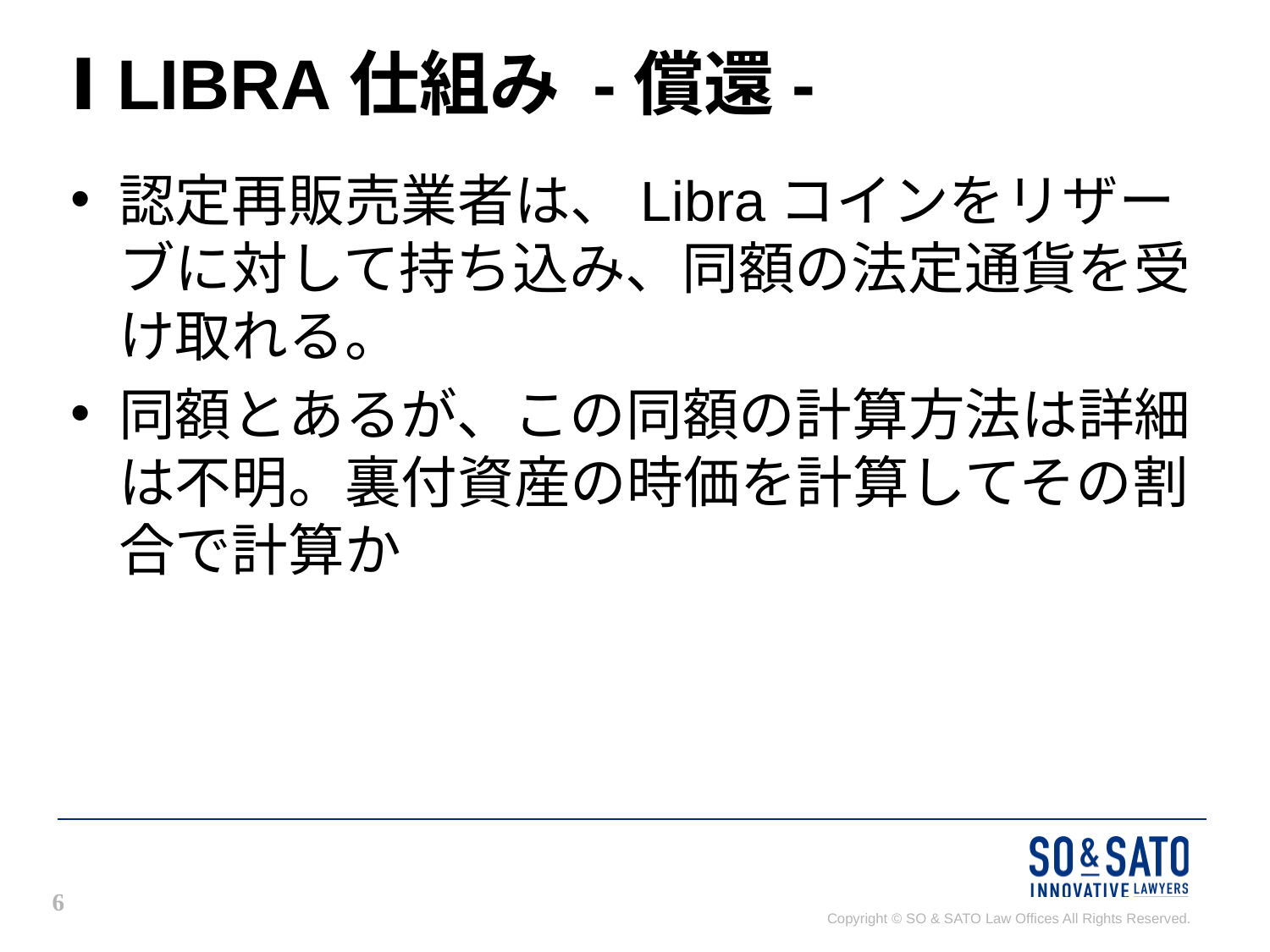

# Ⅰ LIBRA仕組み -償還-
認定再販売業者は、Libraコインをリザーブに対して持ち込み、同額の法定通貨を受け取れる。
同額とあるが、この同額の計算方法は詳細は不明。裏付資産の時価を計算してその割合で計算か

6